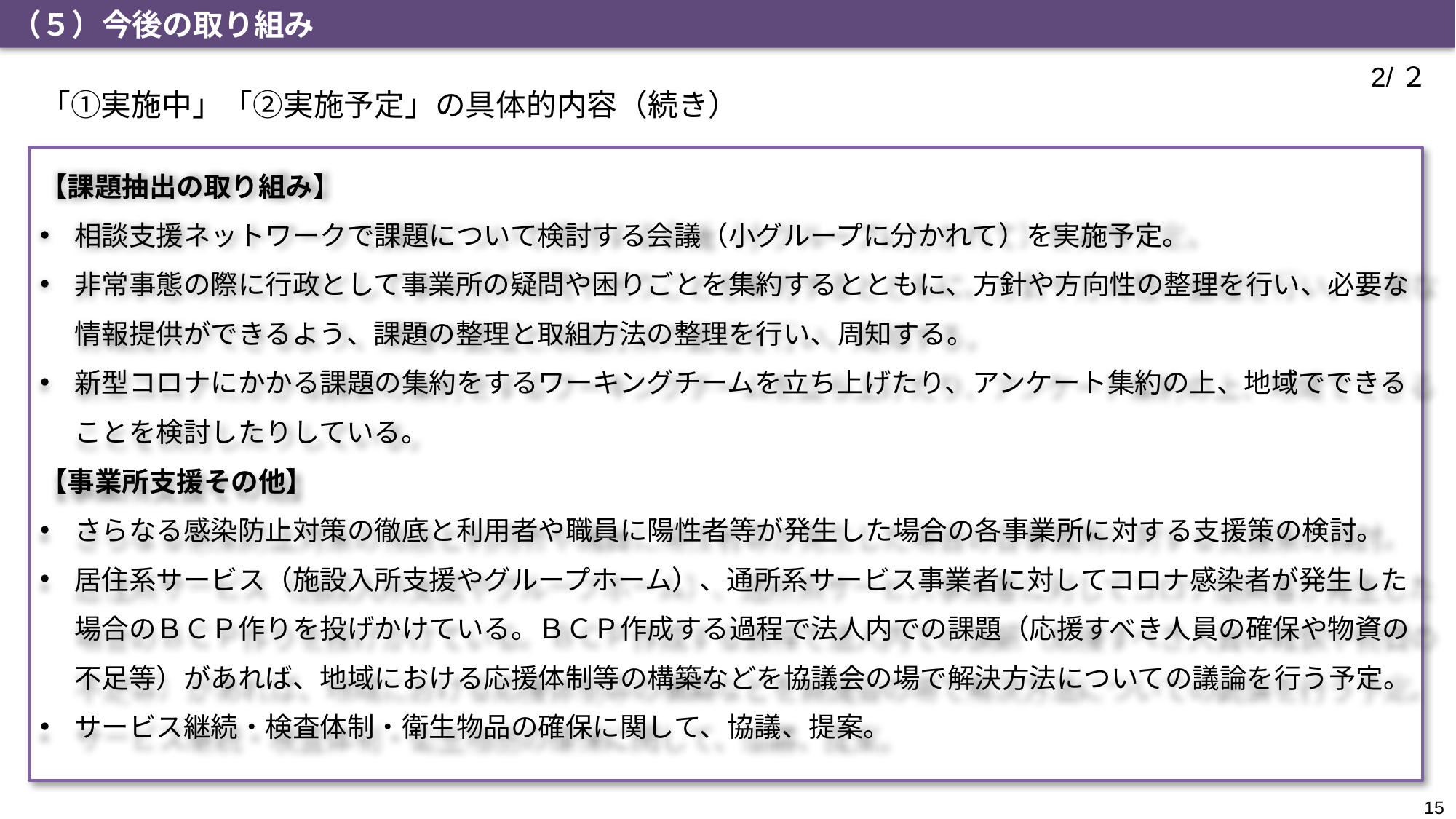

（５）今後の取り組み
「①実施中」「②実施予定」の具体的内容（続き）
2/２

【課題抽出の取り組み】
相談支援ネットワークで課題について検討する会議（小グループに分かれて）を実施予定。
非常事態の際に行政として事業所の疑問や困りごとを集約するとともに、方針や方向性の整理を行い、必要な情報提供ができるよう、課題の整理と取組方法の整理を行い、周知する。
新型コロナにかかる課題の集約をするワーキングチームを立ち上げたり、アンケート集約の上、地域でできることを検討したりしている。
【事業所支援その他】
さらなる感染防止対策の徹底と利用者や職員に陽性者等が発生した場合の各事業所に対する支援策の検討。
居住系サービス（施設入所支援やグループホーム）、通所系サービス事業者に対してコロナ感染者が発生した場合のＢＣＰ作りを投げかけている。ＢＣＰ作成する過程で法人内での課題（応援すべき人員の確保や物資の不足等）があれば、地域における応援体制等の構築などを協議会の場で解決方法についての議論を行う予定。
サービス継続・検査体制・衛生物品の確保に関して、協議、提案。
15